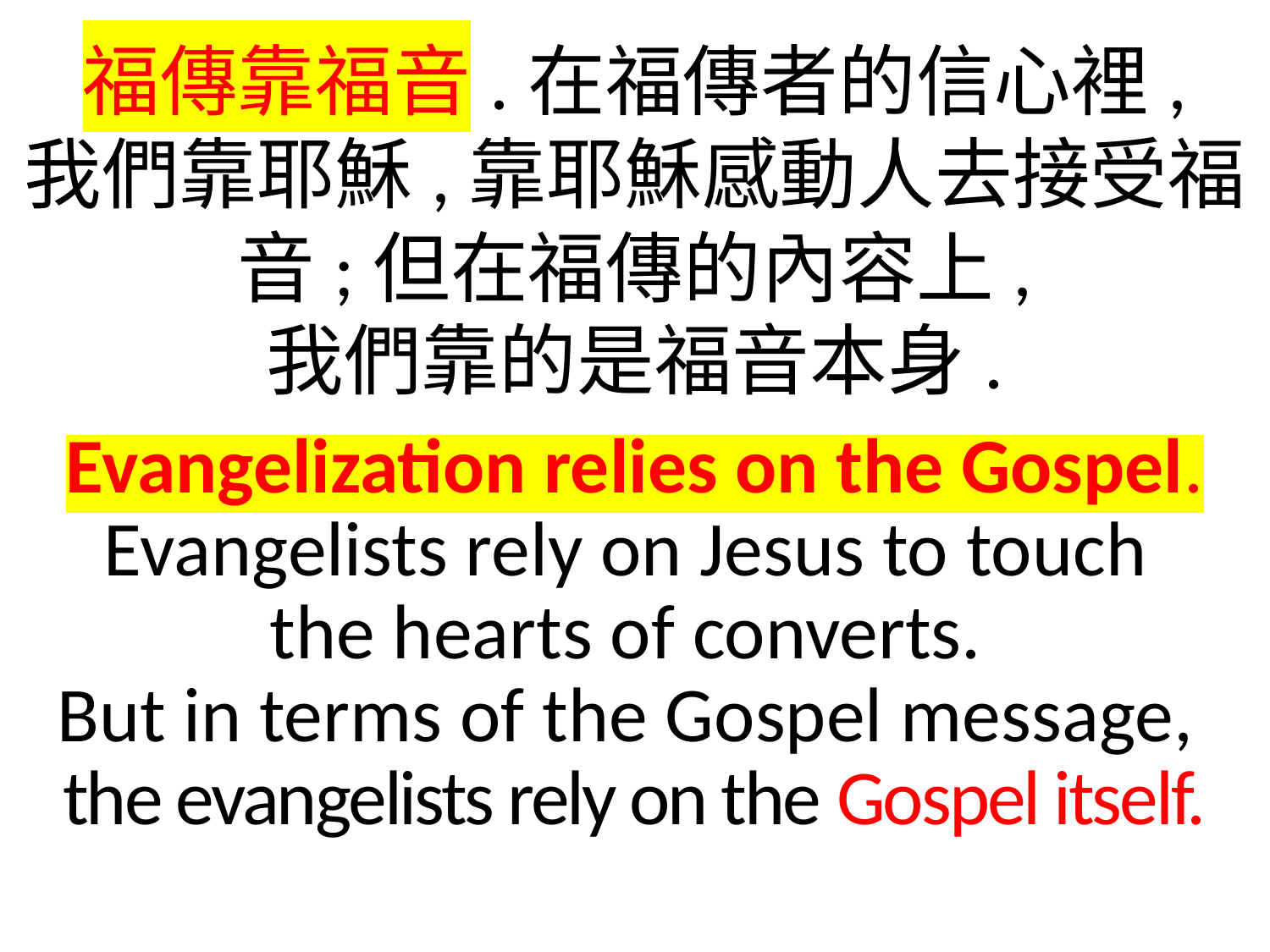

福傳靠福音.在福傳者的信心裡,
我們靠耶穌,靠耶穌感動人去接受福音;但在福傳的內容上,
我們靠的是福音本身.
Evangelization relies on the Gospel. Evangelists rely on Jesus to touch
the hearts of converts.
But in terms of the Gospel message,
the evangelists rely on the Gospel itself.